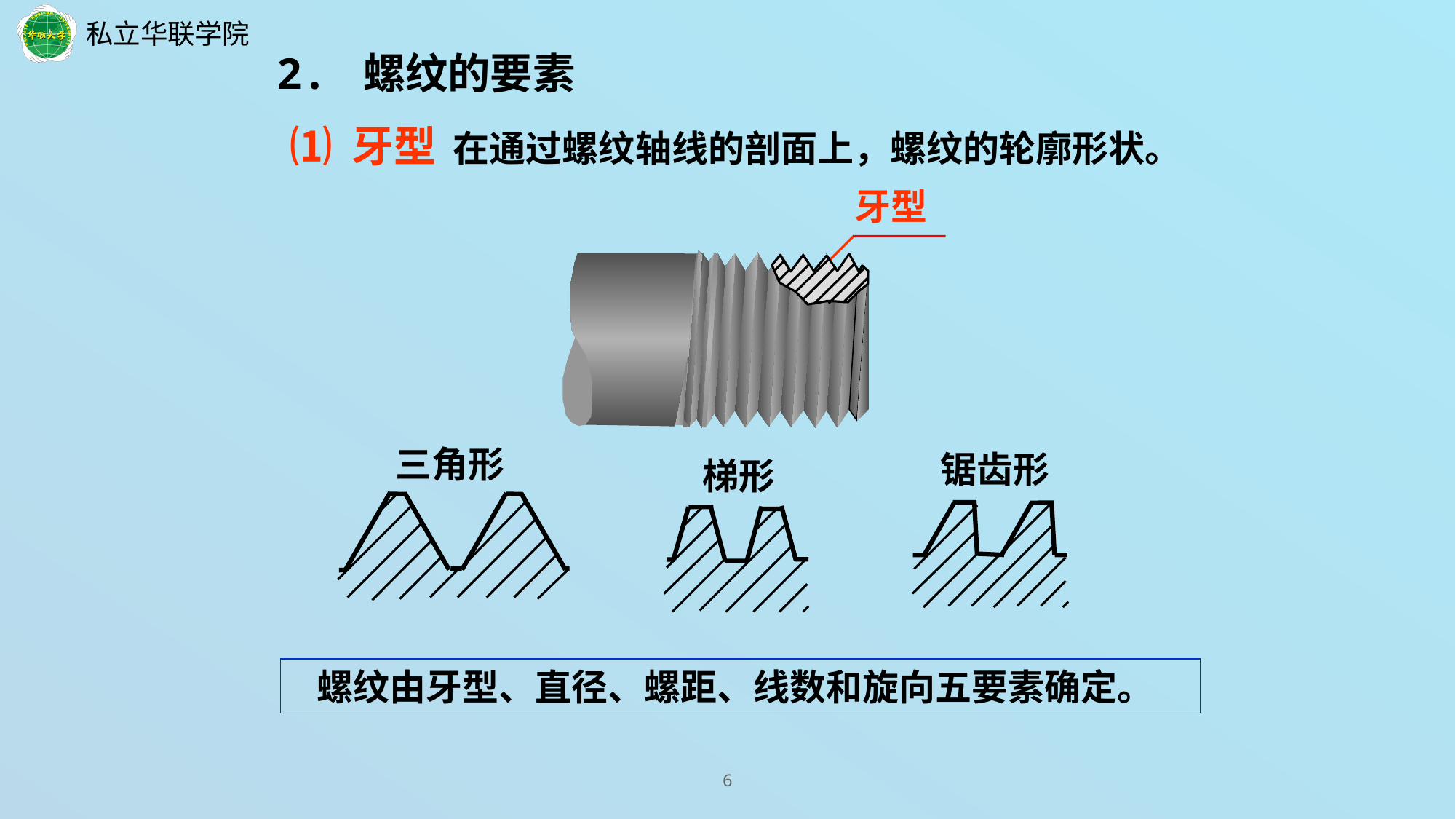

2. 螺纹的要素
⑴ 牙型  在通过螺纹轴线的剖面上，螺纹的轮廓形状。
牙型

三角形

锯齿形

梯形

  螺纹由牙型、直径、螺距、线数和旋向五要素确定。
6